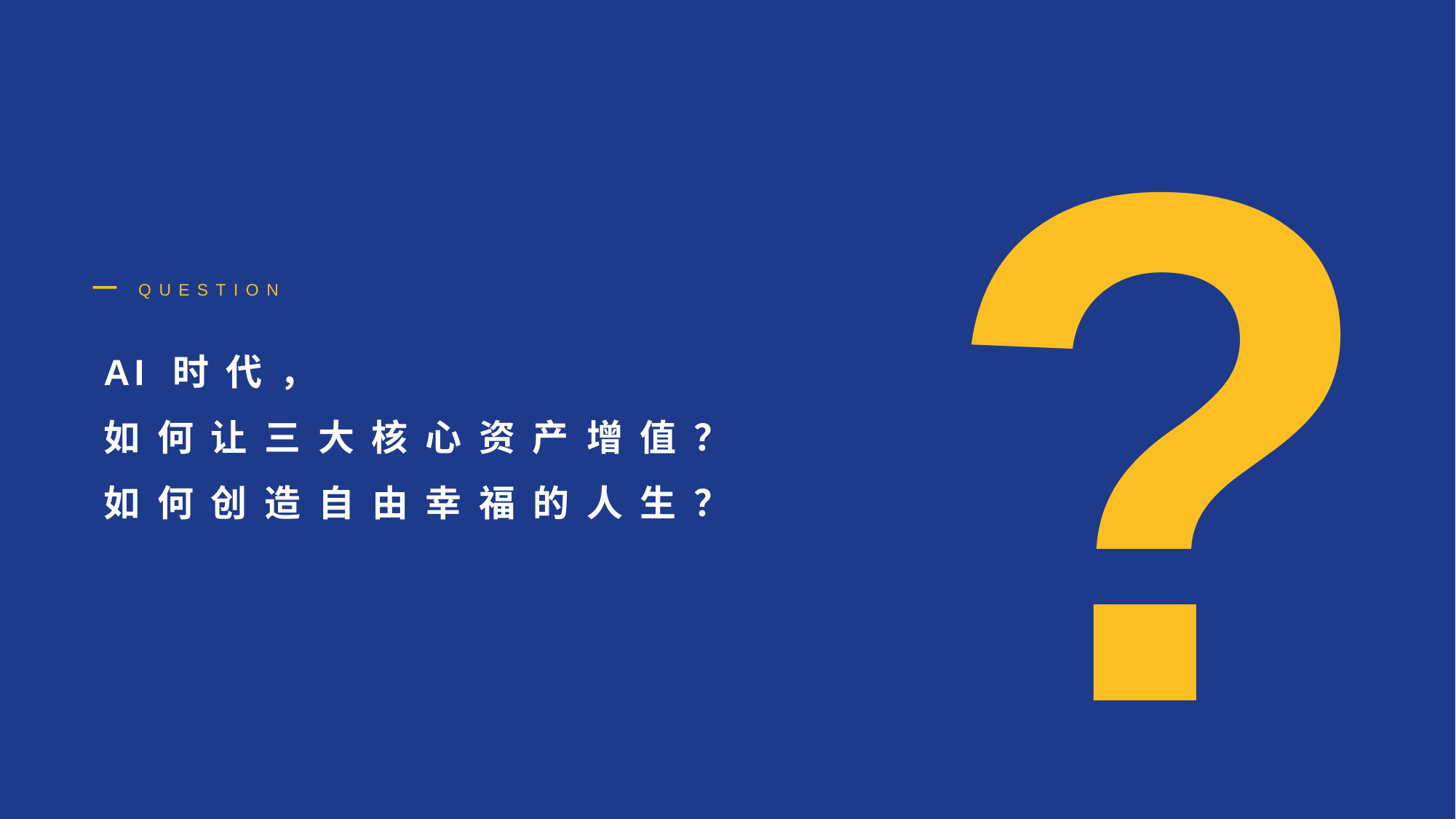

?
QUESTION

AI 时 代 ，
如 何 让 三 大 核 心 资 产 增 值 ？
如 何 创 造 自 由 幸 福 的 人 生 ？